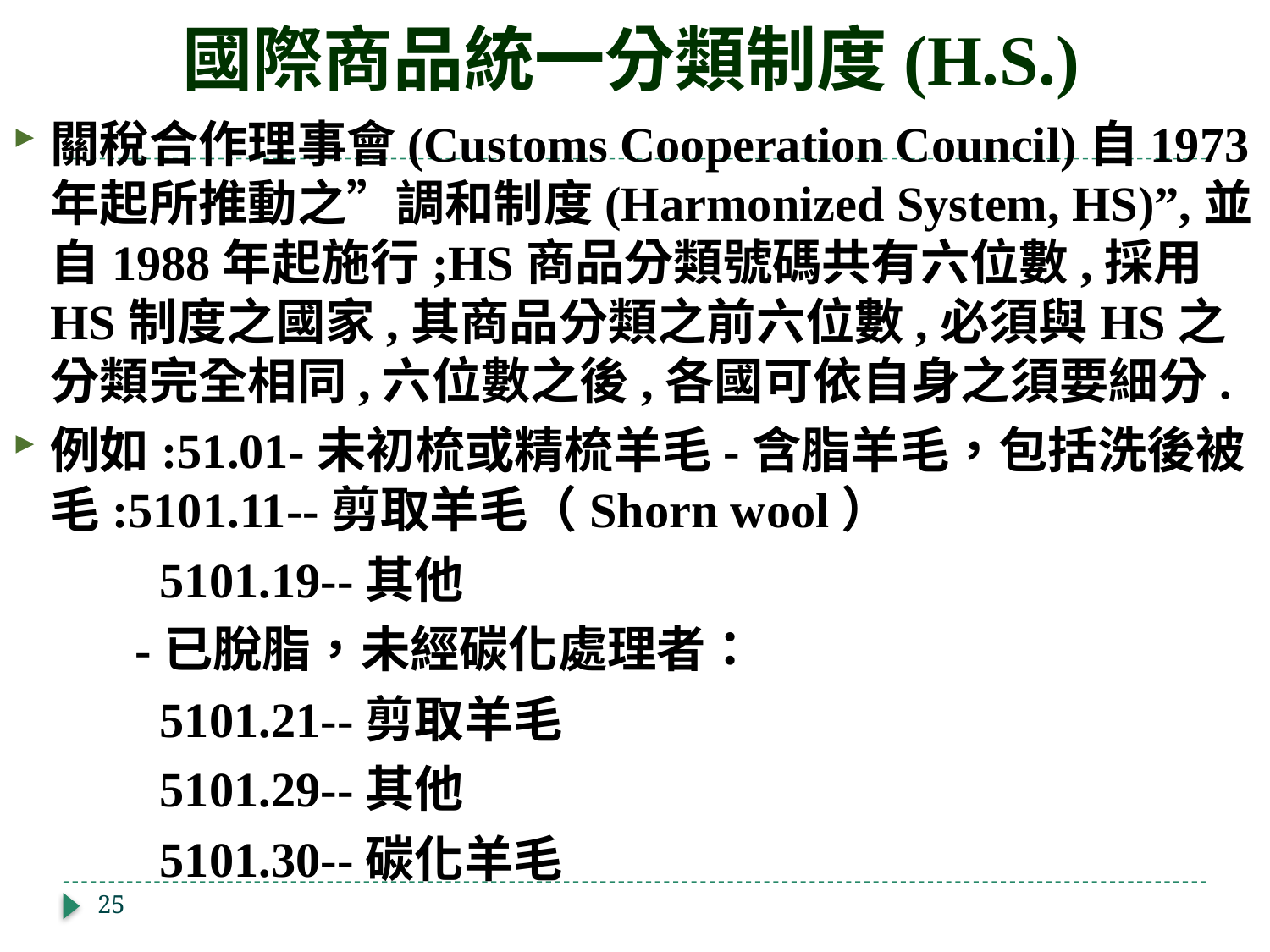

# 國際商品統一分類制度(H.S.)
關稅合作理事會(Customs Cooperation Council)自1973年起所推動之”調和制度(Harmonized System, HS)”,並自1988年起施行;HS商品分類號碼共有六位數,採用HS制度之國家,其商品分類之前六位數,必須與HS之分類完全相同,六位數之後,各國可依自身之須要細分.
例如:51.01-未初梳或精梳羊毛-含脂羊毛，包括洗後被毛:5101.11--剪取羊毛（Shorn wool）
            5101.19--其他
          -已脫脂，未經碳化處理者：
            5101.21--剪取羊毛
            5101.29--其他
            5101.30--碳化羊毛
25